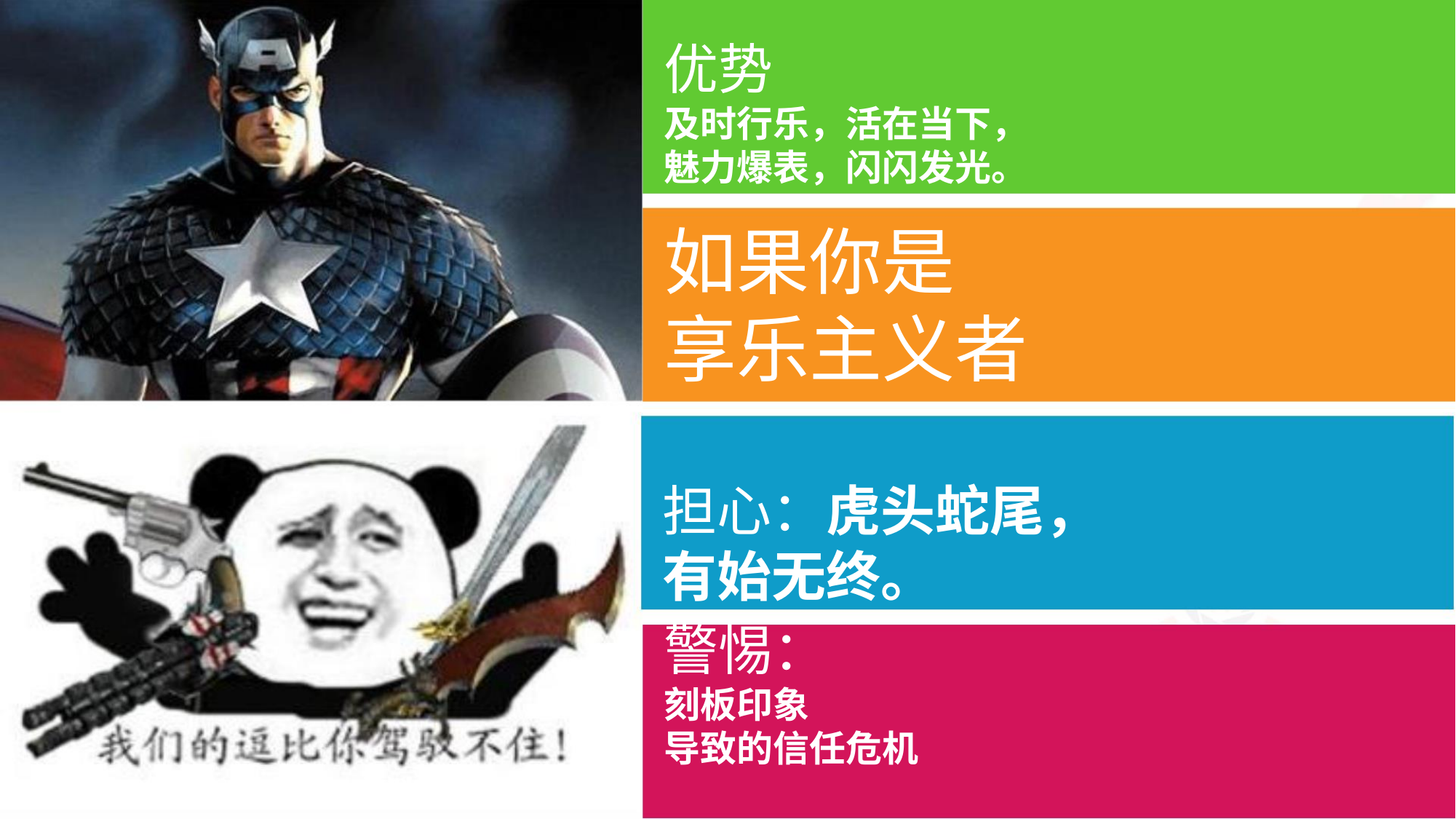

优势
及时行乐，活在当下，
魅力爆表，闪闪发光。
如果你是
享乐主义者
担心：虎头蛇尾，
有始无终。
警惕：
刻板印象
导致的信任危机